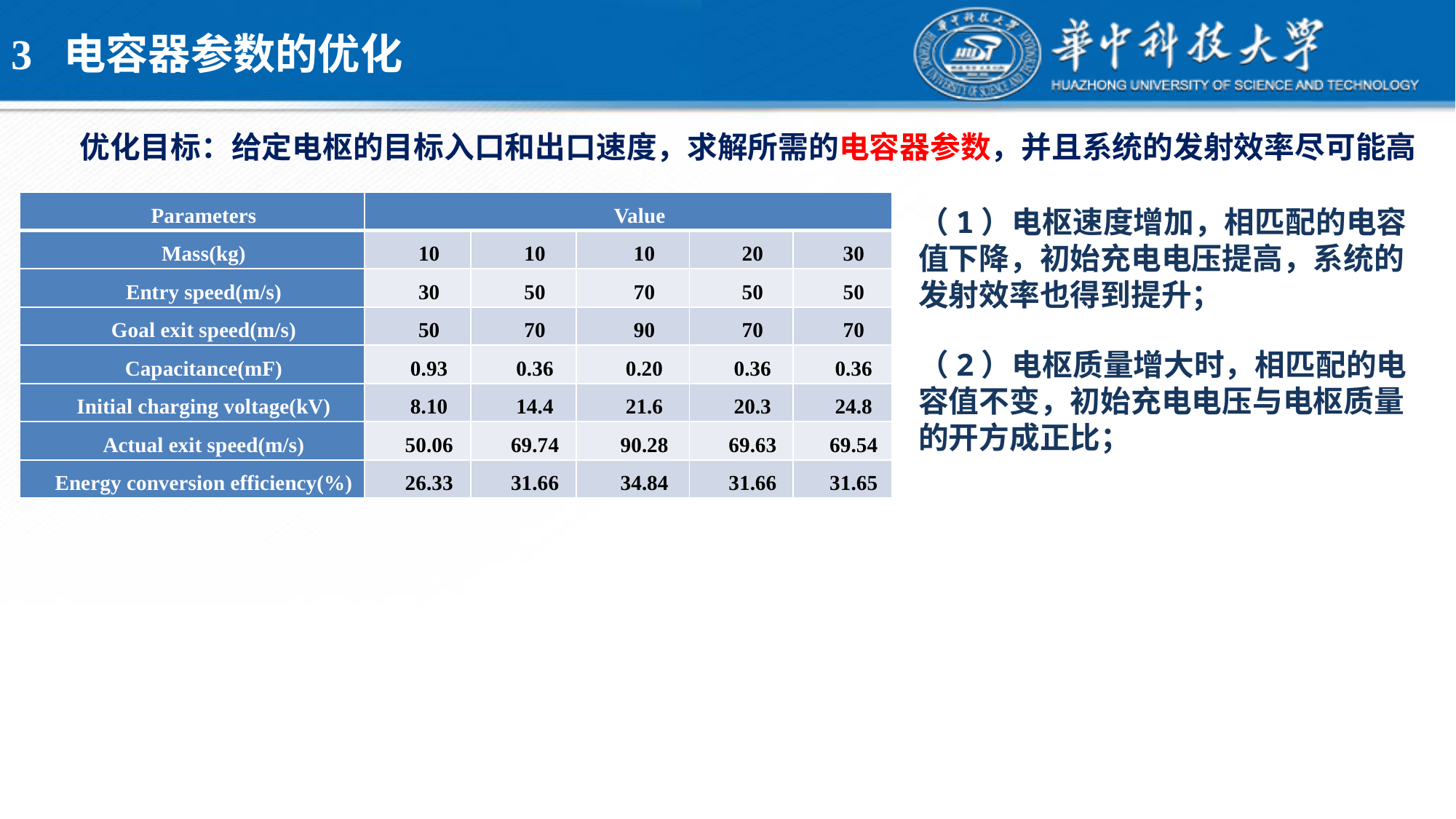

# 3  电容器参数的优化
优化目标：给定电枢的目标入口和出口速度，求解所需的电容器参数，并且系统的发射效率尽可能高

| Parameters | Value |  |  |  |  |
| --- | --- | --- | --- | --- | --- |
| Mass(kg) | 10 | 10 | 10 | 20 | 30 |
| Entry speed(m/s) | 30 | 50 | 70 | 50 | 50 |
| Goal exit speed(m/s) | 50 | 70 | 90 | 70 | 70 |
| Capacitance(mF) | 0.93 | 0.36 | 0.20 | 0.36 | 0.36 |
| Initial charging voltage(kV) | 8.10 | 14.4 | 21.6 | 20.3 | 24.8 |
| Actual exit speed(m/s) | 50.06 | 69.74 | 90.28 | 69.63 | 69.54 |
| Energy conversion efficiency(%) | 26.33 | 31.66 | 34.84 | 31.66 | 31.65 |
（1）电枢速度增加，相匹配的电容值下降，初始充电电压提高，系统的发射效率也得到提升；
（2）电枢质量增大时，相匹配的电容值不变，初始充电电压与电枢质量的开方成正比；